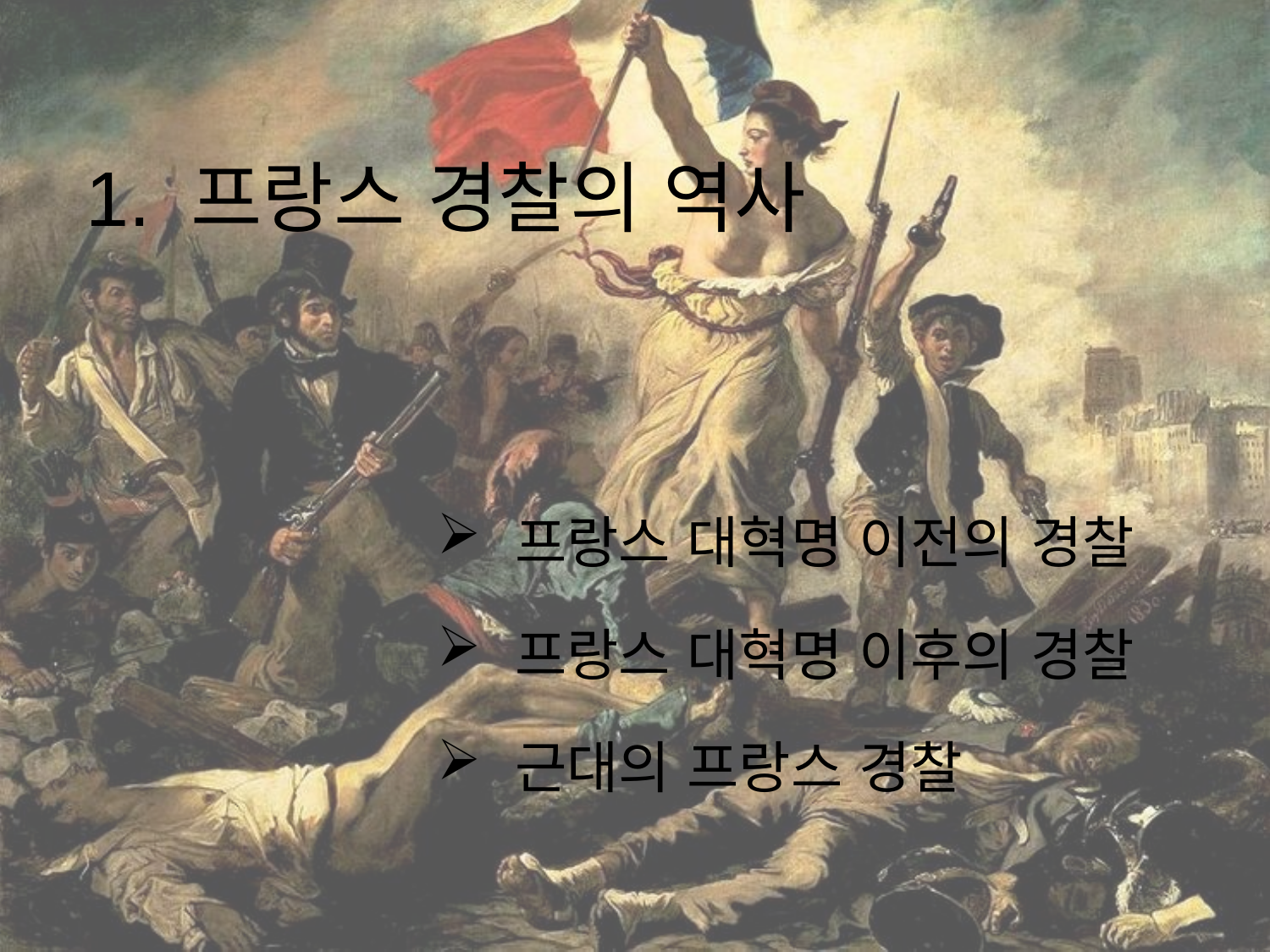

# 1. 프랑스 경찰의 역사
 프랑스 대혁명 이전의 경찰
 프랑스 대혁명 이후의 경찰
 근대의 프랑스 경찰